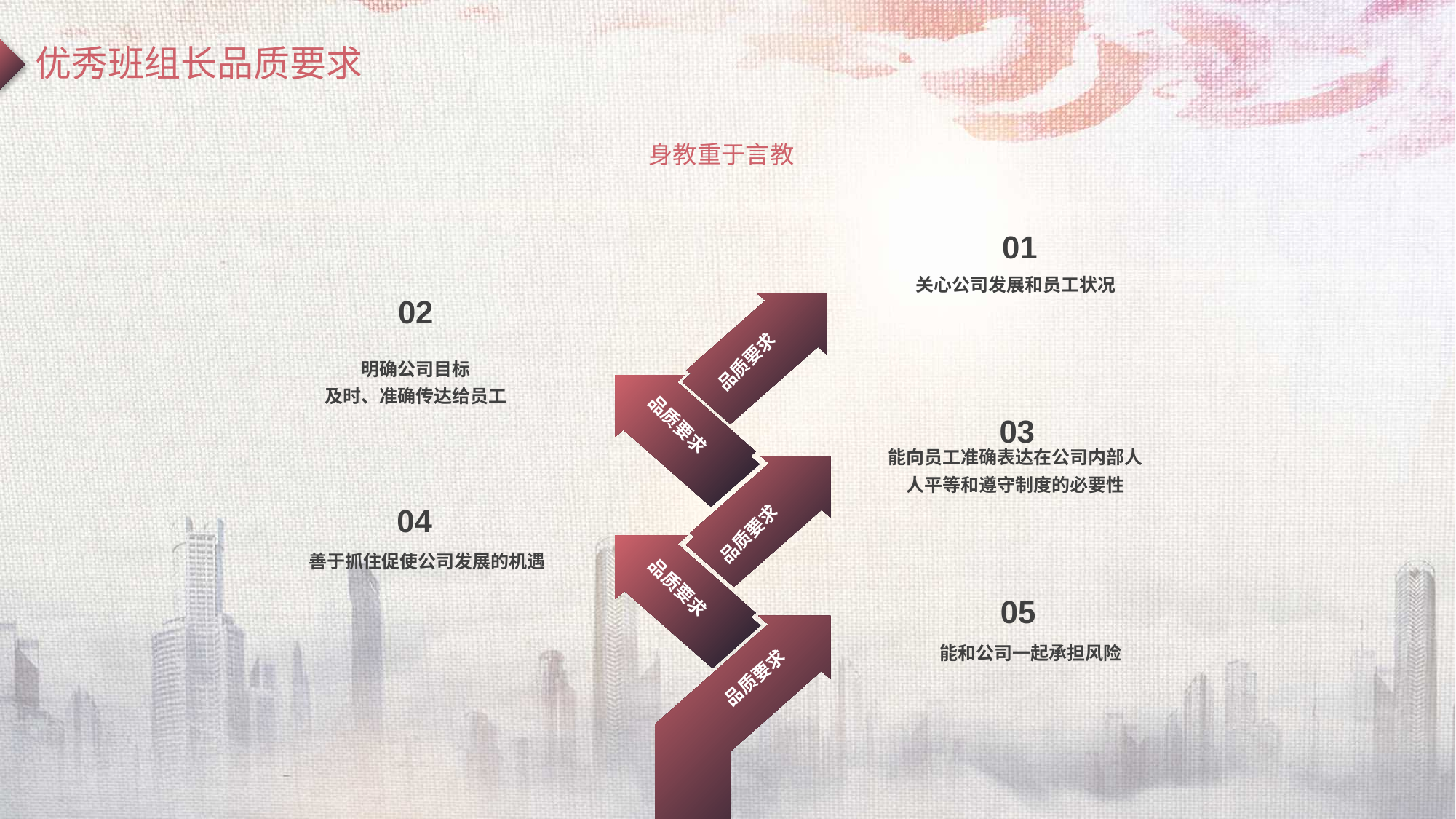

优秀班组长品质要求

身教重于言教
01
关心公司发展和员工状况
02

品质要求
明确公司目标
及时、准确传达给员工

品质要求

品质要求

品质要求

品质要求
03
能向员工准确表达在公司内部人人平等和遵守制度的必要性
04
善于抓住促使公司发展的机遇
05
能和公司一起承担风险